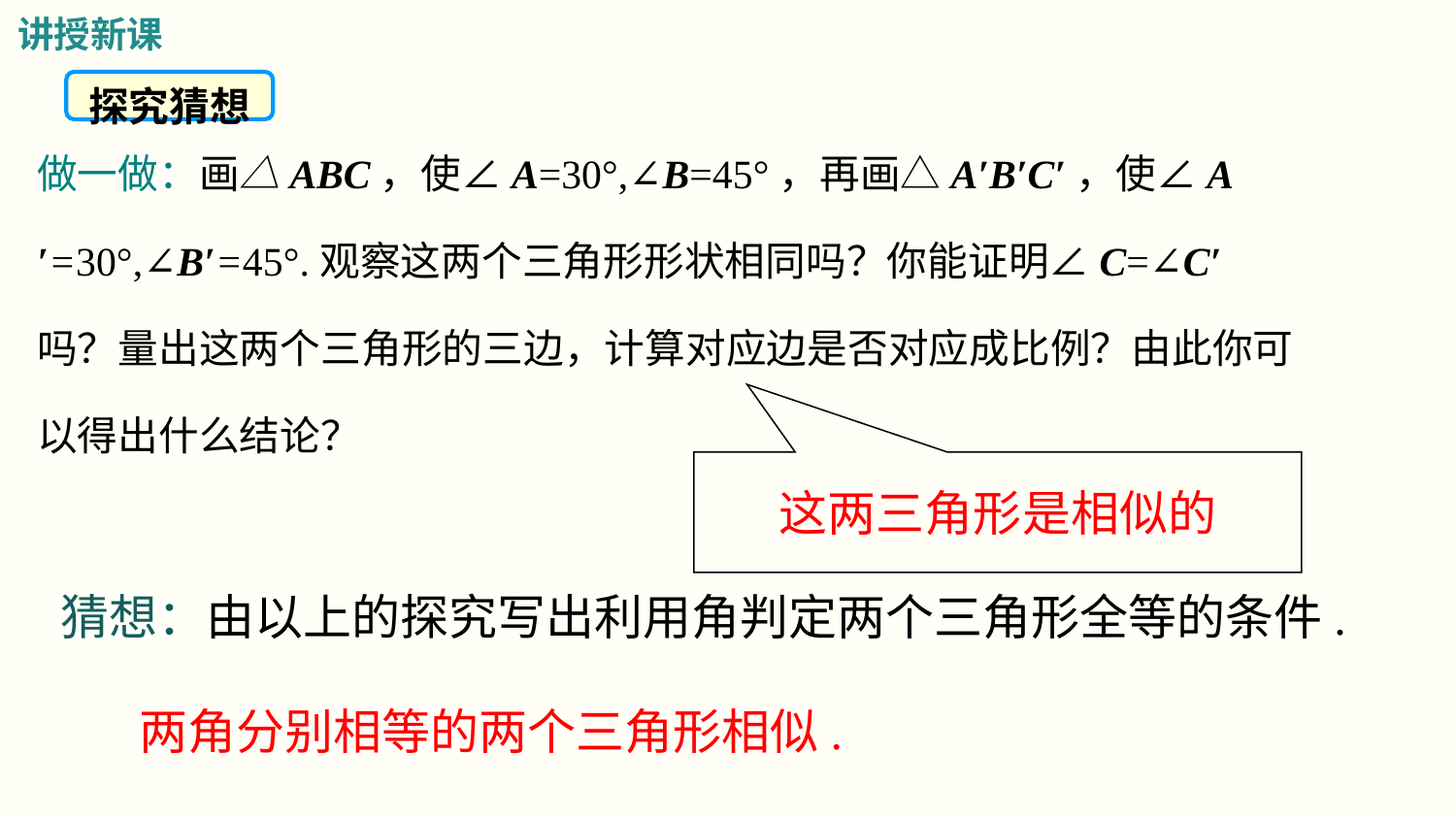

讲授新课
探究猜想
做一做：画△ABC，使∠A=30°,∠B=45°，再画△A′B′C′，使∠A′=30°,∠B′=45°.观察这两个三角形形状相同吗？你能证明∠C=∠C′吗？量出这两个三角形的三边，计算对应边是否对应成比例？由此你可以得出什么结论？
这两三角形是相似的
猜想：由以上的探究写出利用角判定两个三角形全等的条件.
两角分别相等的两个三角形相似.